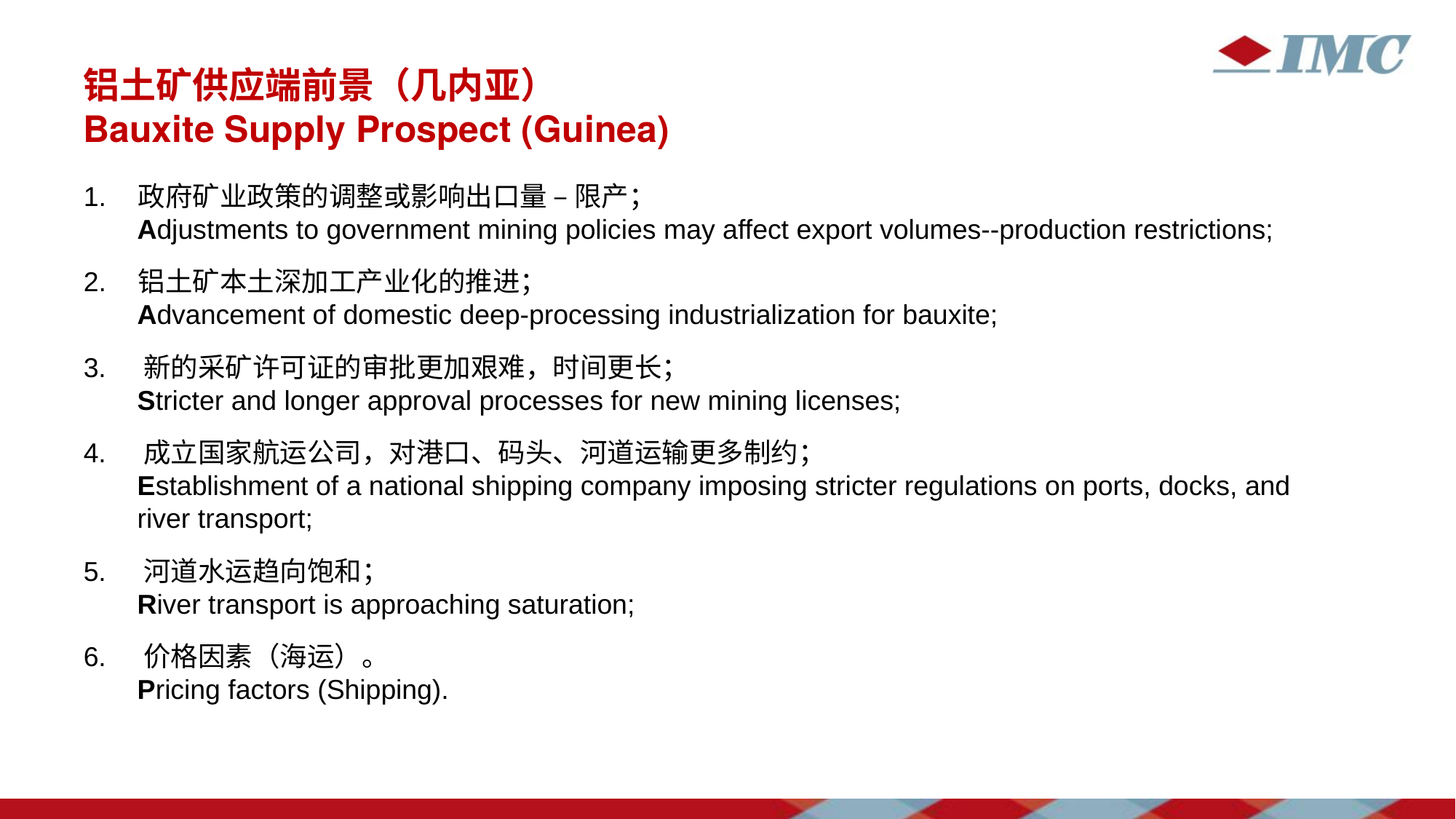

# 铝土矿供应端前景（几内亚） Bauxite Supply Prospect (Guinea)
政府矿业政策的调整或影响出口量 – 限产；
Adjustments to government mining policies may affect export volumes--production restrictions;

铝土矿本土深加工产业化的推进；
Advancement of domestic deep-processing industrialization for bauxite;

3.    新的采矿许可证的审批更加艰难，时间更长；
Stricter and longer approval processes for new mining licenses;

4.    成立国家航运公司，对港口、码头、河道运输更多制约；
Establishment of a national shipping company imposing stricter regulations on ports, docks, and river transport;

5.    河道水运趋向饱和；
River transport is approaching saturation;

6.    价格因素（海运）。
Pricing factors (Shipping).